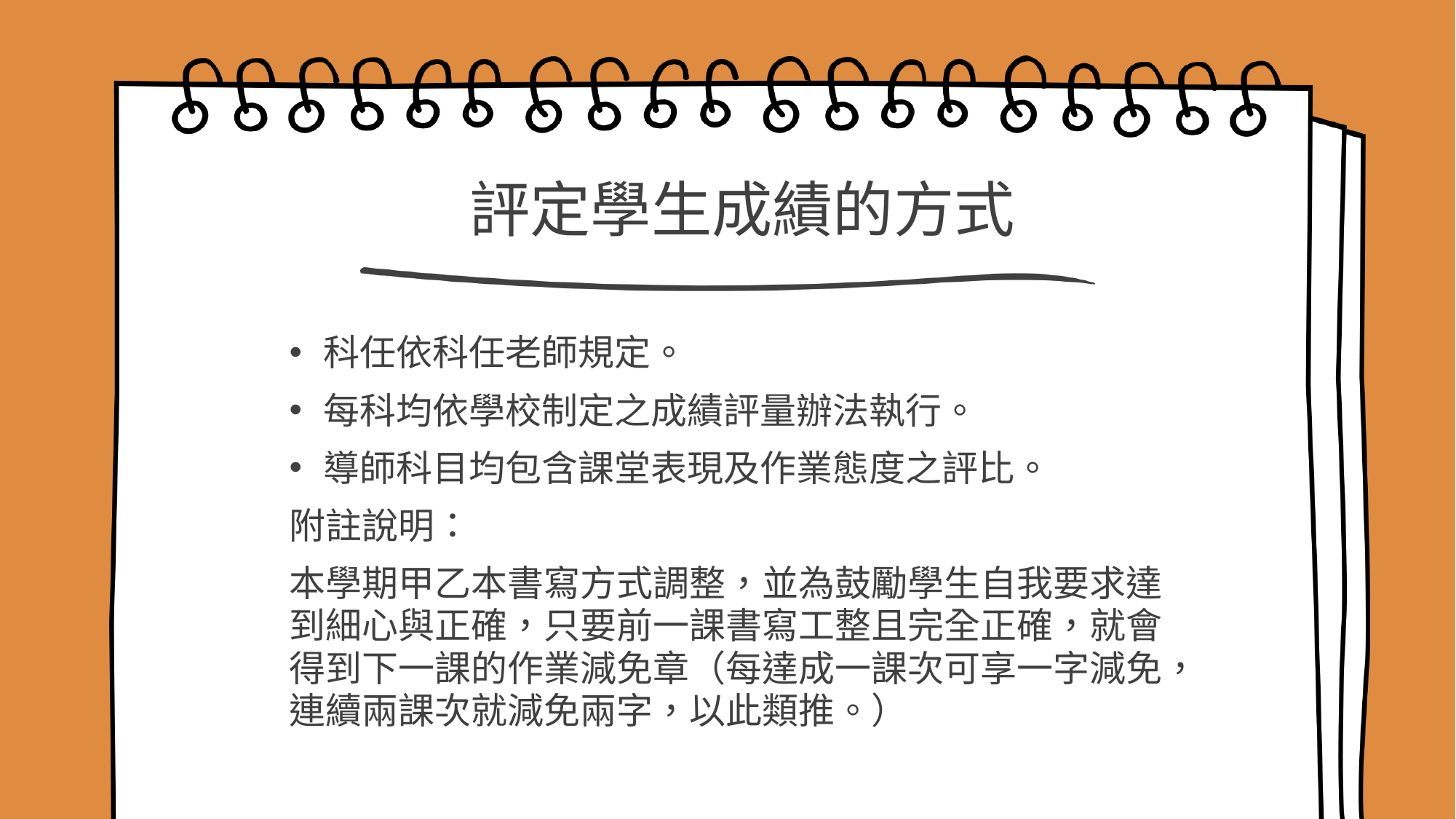

# 評定學生成績的方式
科任依科任老師規定。
每科均依學校制定之成績評量辦法執行。
導師科目均包含課堂表現及作業態度之評比。
附註說明：
本學期甲乙本書寫方式調整，並為鼓勵學生自我要求達到細心與正確，只要前一課書寫工整且完全正確，就會得到下一課的作業減免章（每達成一課次可享一字減免，連續兩課次就減免兩字，以此類推。）